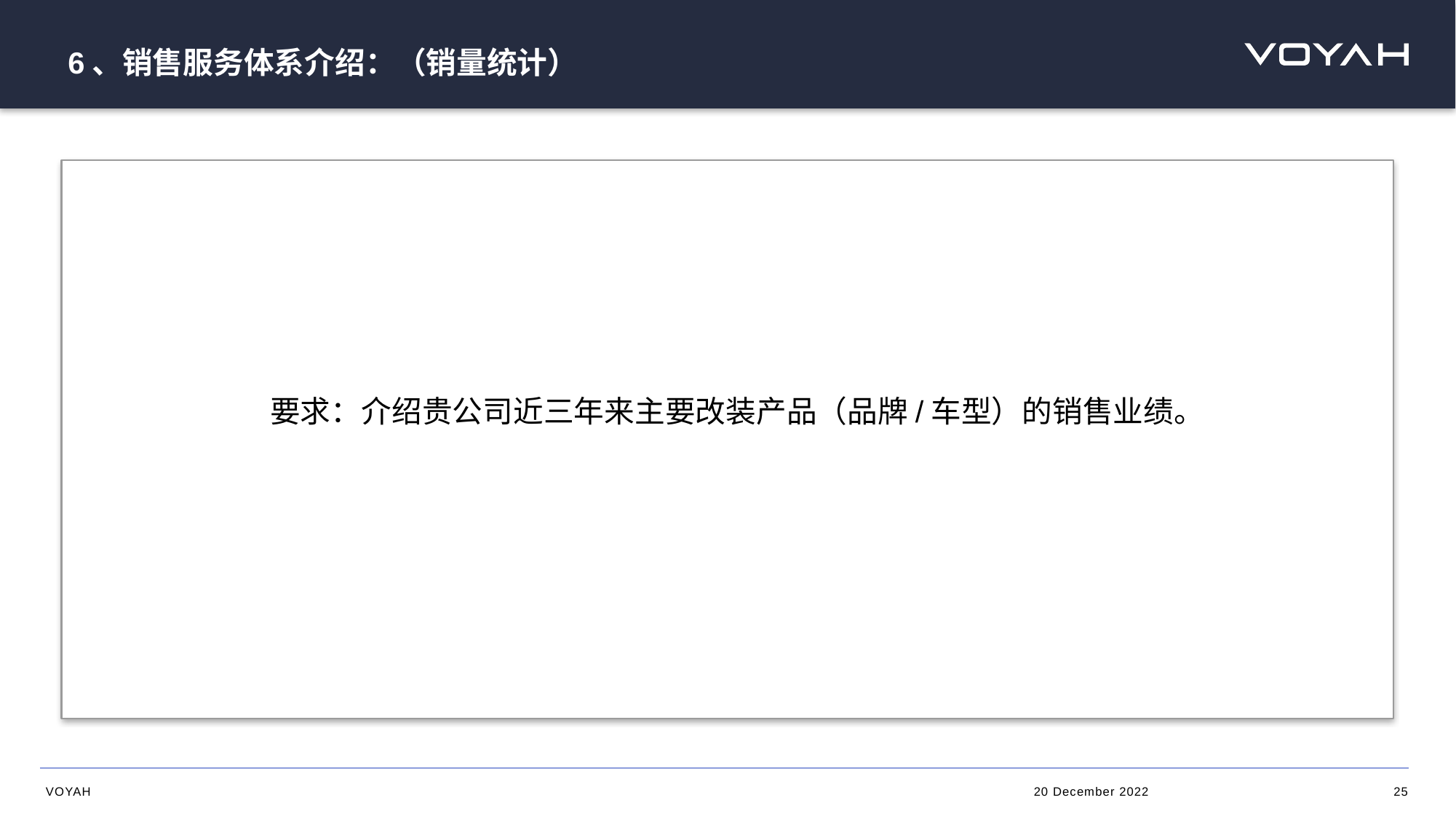

6、销售服务体系介绍：（销量统计）

要求：介绍贵公司近三年来主要改装产品（品牌/车型）的销售业绩。